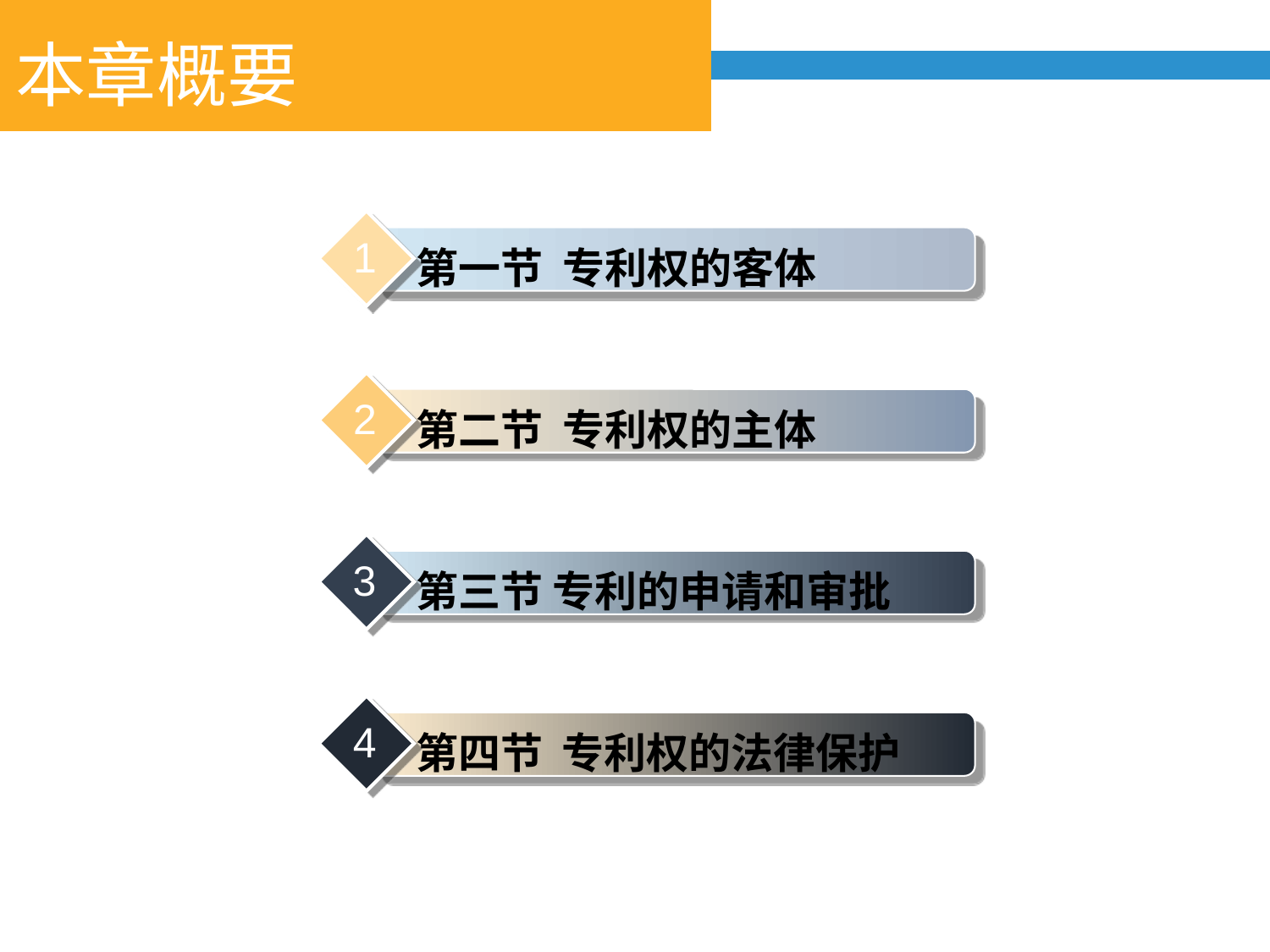

本章概要

1

第一节  专利权的客体

2

第二节  专利权的主体

3

第三节 专利的申请和审批

4

第四节  专利权的法律保护